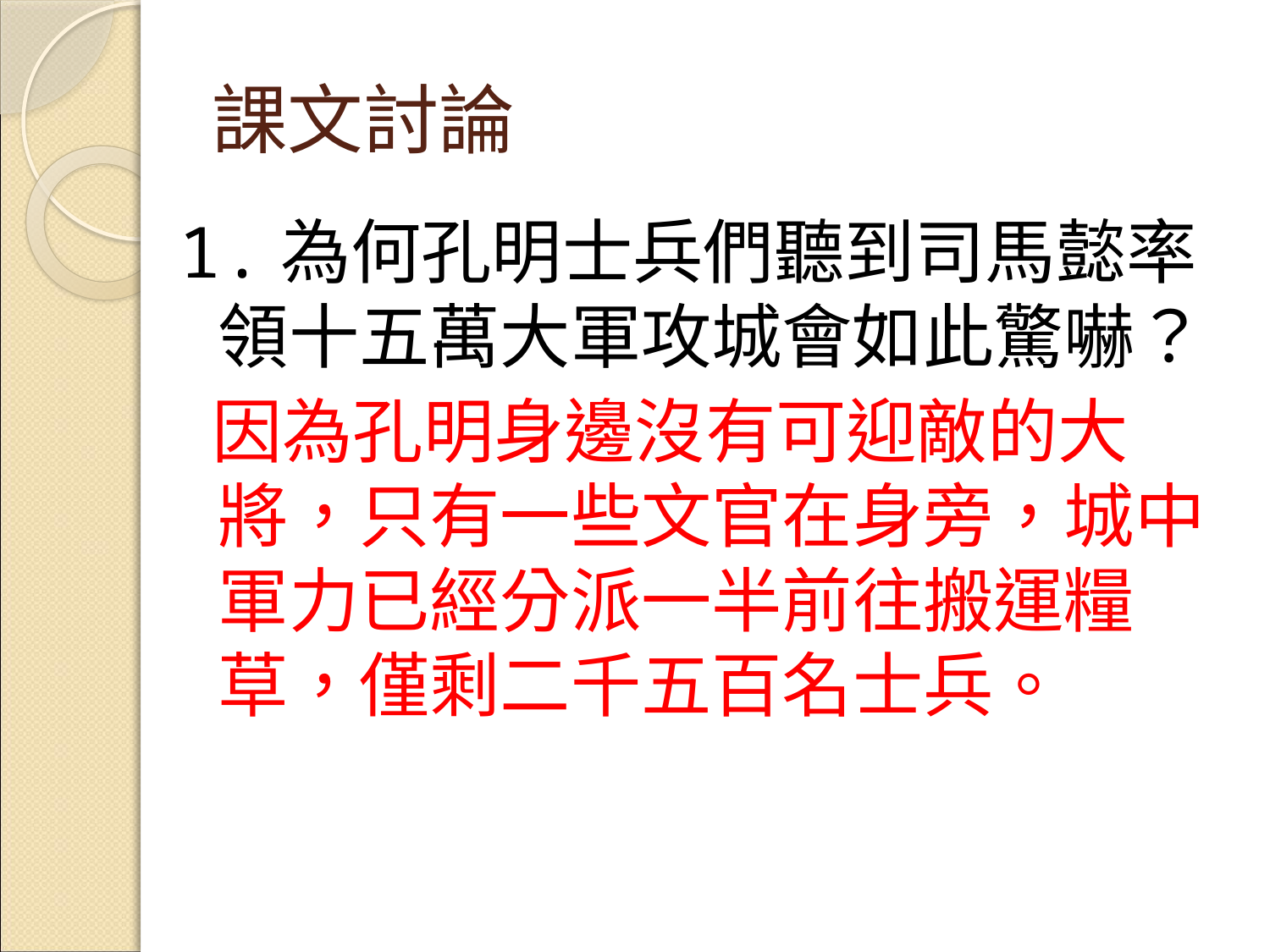

# 課文討論
1.為何孔明士兵們聽到司馬懿率領十五萬大軍攻城會如此驚嚇？
 因為孔明身邊沒有可迎敵的大將，只有一些文官在身旁，城中軍力已經分派一半前往搬運糧草，僅剩二千五百名士兵。